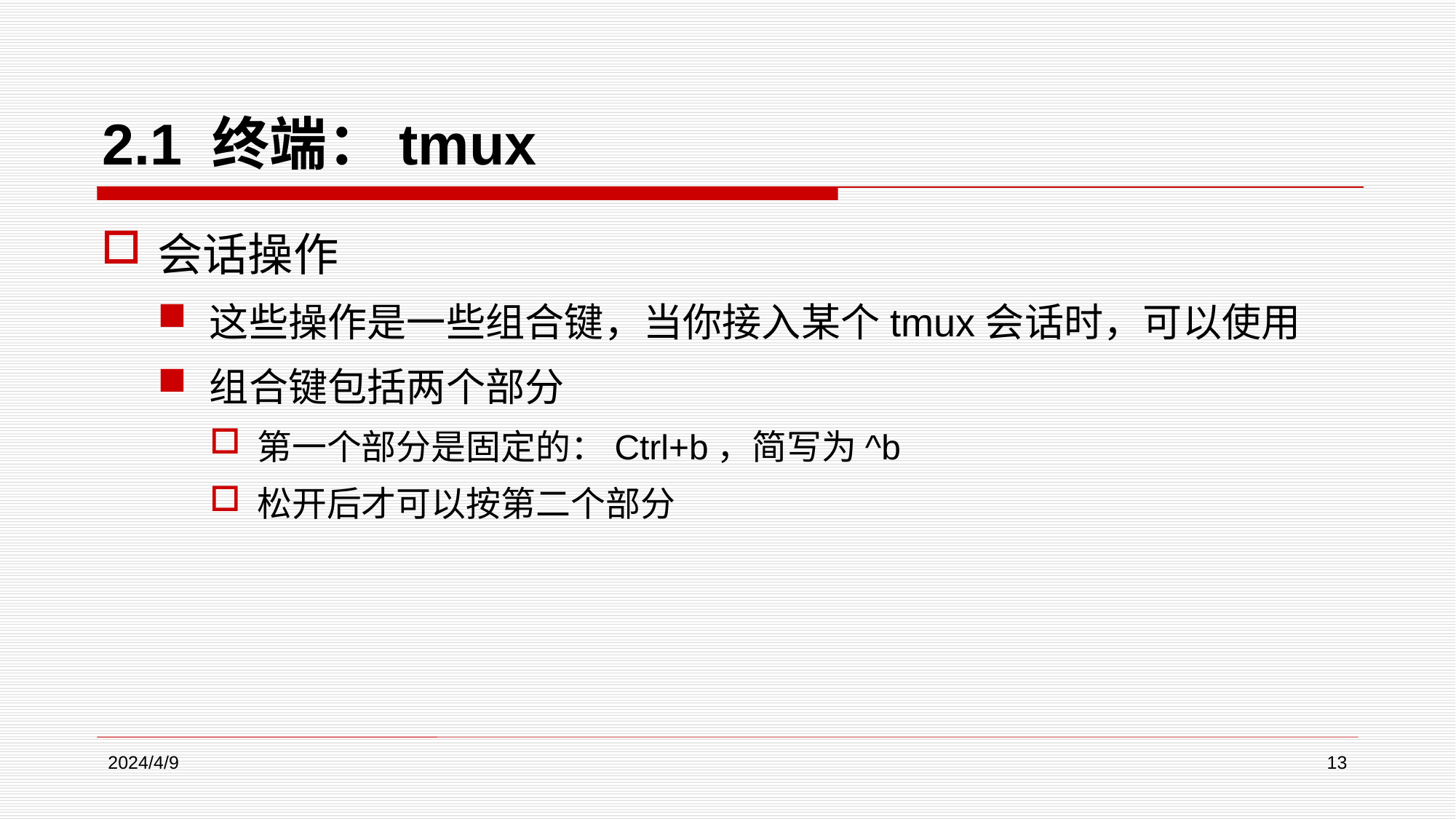

# 2.1 终端：tmux
会话操作
这些操作是一些组合键，当你接入某个tmux会话时，可以使用
组合键包括两个部分
第一个部分是固定的：Ctrl+b，简写为^b
松开后才可以按第二个部分
2024/4/9
13